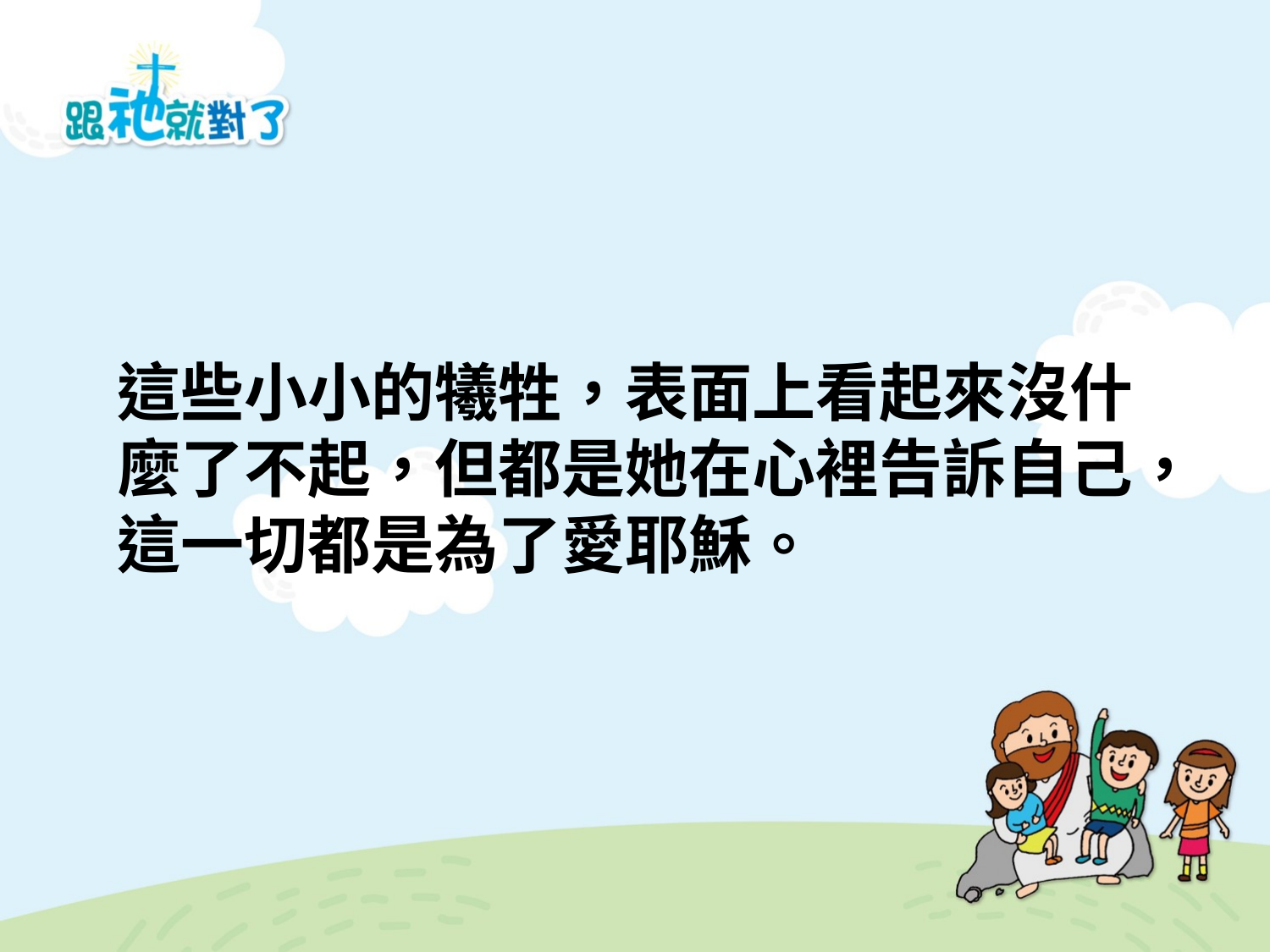

這些小小的犧牲，表面上看起來沒什麼了不起，但都是她在心裡告訴自己，這一切都是為了愛耶穌。